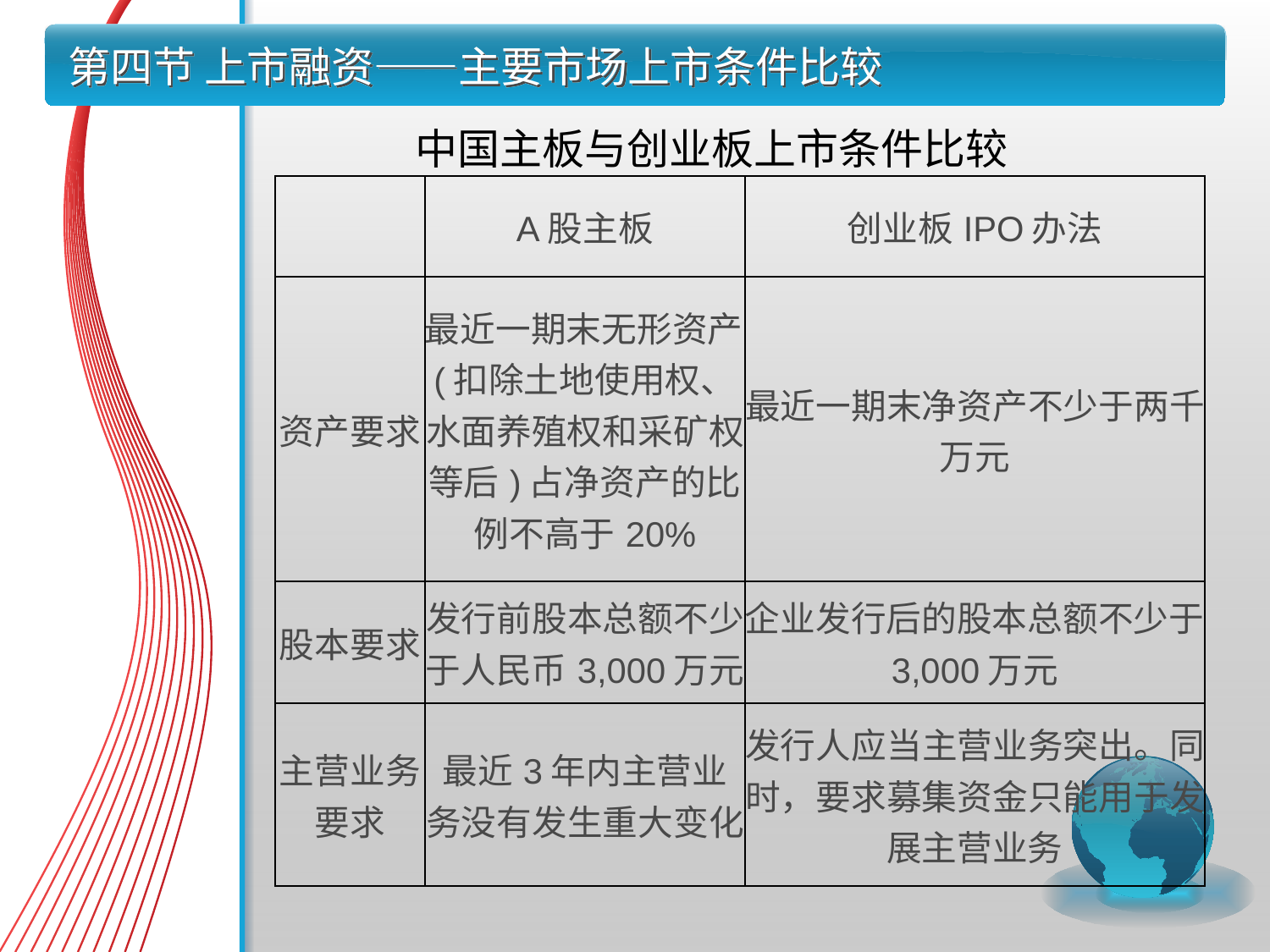

# 第四节 上市融资——主要市场上市条件比较
 中国主板与创业板上市条件比较
|  | A股主板 | 创业板IPO办法 |
| --- | --- | --- |
| 资产要求 | 最近一期末无形资产(扣除土地使用权、水面养殖权和采矿权等后)占净资产的比例不高于20% | 最近一期末净资产不少于两千万元 |
| 股本要求 | 发行前股本总额不少于人民币3,000万元 | 企业发行后的股本总额不少于3,000万元 |
| 主营业务要求 | 最近3年内主营业务没有发生重大变化 | 发行人应当主营业务突出。同时，要求募集资金只能用于发展主营业务 |